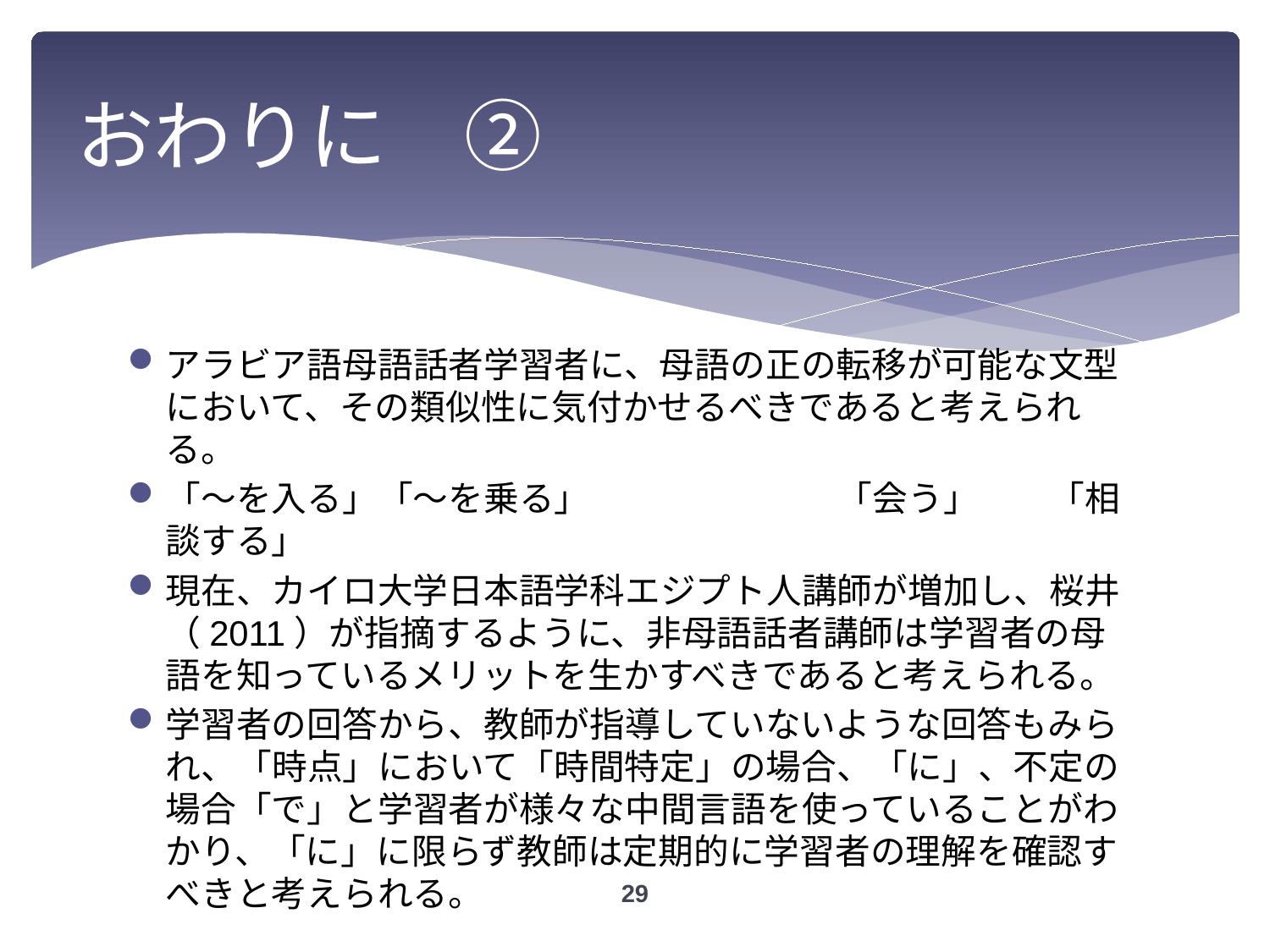

# おわりに　②
アラビア語母語話者学習者に、母語の正の転移が可能な文型において、その類似性に気付かせるべきであると考えられる。
「～を入る」「～を乗る」　　　　　　　「会う」　　「相談する」
現在、カイロ大学日本語学科エジプト人講師が増加し、桜井（2011）が指摘するように、非母語話者講師は学習者の母語を知っているメリットを生かすべきであると考えられる。
学習者の回答から、教師が指導していないような回答もみられ、「時点」において「時間特定」の場合、「に」、不定の場合「で」と学習者が様々な中間言語を使っていることがわかり、「に」に限らず教師は定期的に学習者の理解を確認すべきと考えられる。

29